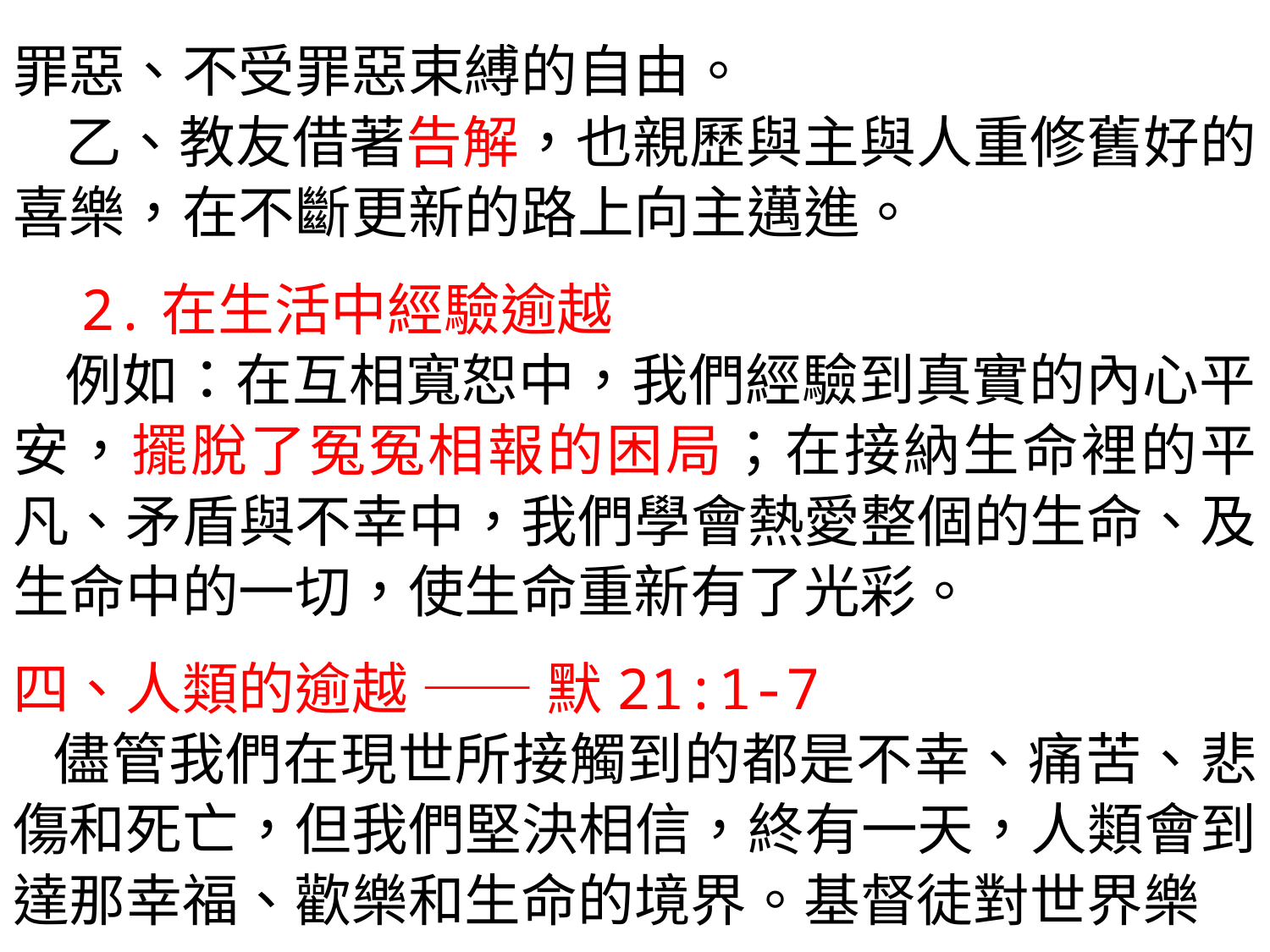

罪惡、不受罪惡束縛的自由。
   乙、教友借著告解，也親歷與主與人重修舊好的喜樂，在不斷更新的路上向主邁進。
  2.在生活中經驗逾越
   例如：在互相寬恕中，我們經驗到真實的內心平安，擺脫了冤冤相報的困局；在接納生命裡的平凡、矛盾與不幸中，我們學會熱愛整個的生命、及生命中的一切，使生命重新有了光彩。
四、人類的逾越 ―― 默21:1-7
  儘管我們在現世所接觸到的都是不幸、痛苦、悲傷和死亡，但我們堅決相信，終有一天，人類會到達那幸福、歡樂和生命的境界。基督徒對世界樂